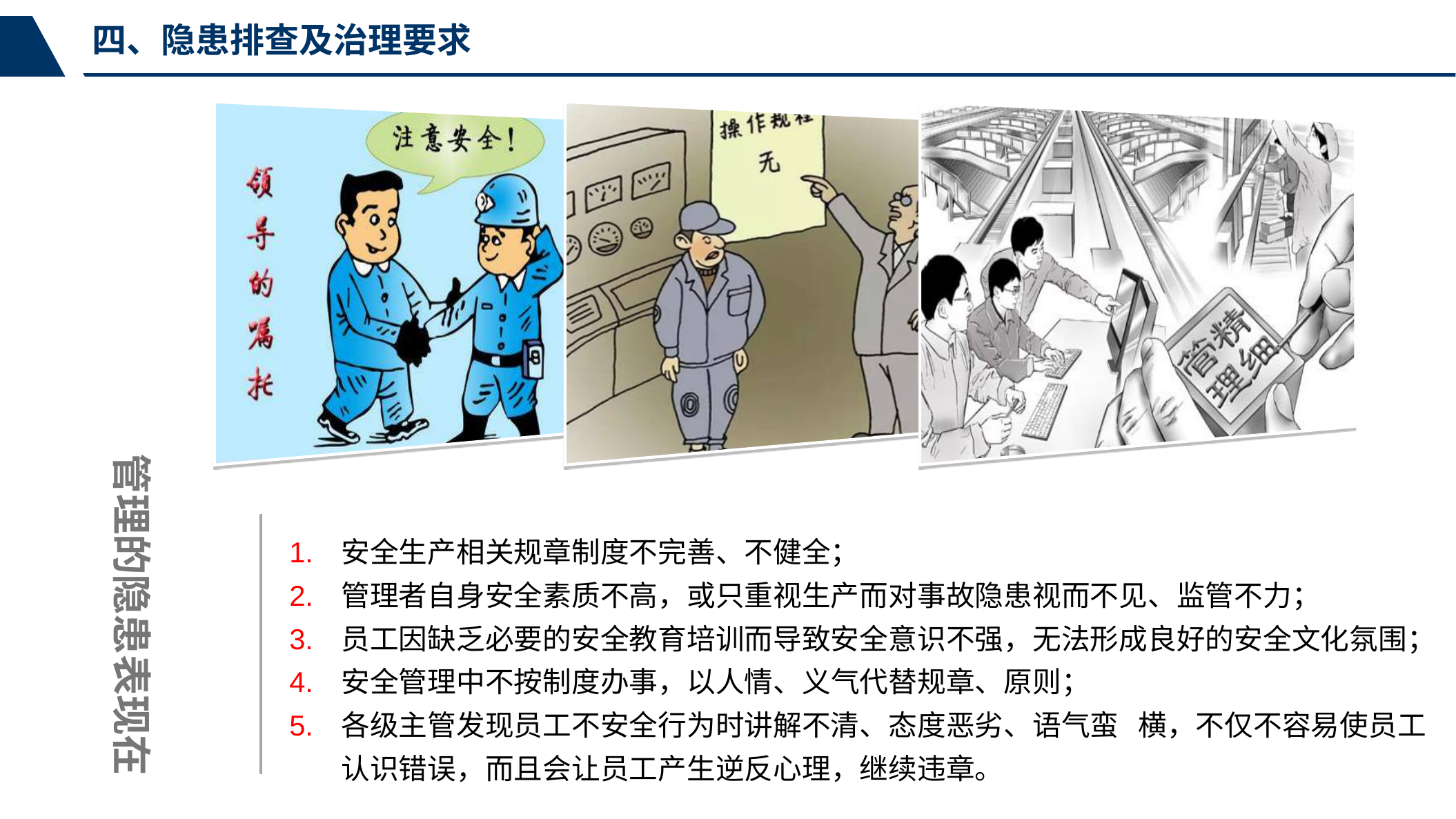

四、隐患排查及治理要求

管理的隐患表现在
安全生产相关规章制度不完善、不健全；
管理者自身安全素质不高，或只重视生产而对事故隐患视而不见、监管不力；
员工因缺乏必要的安全教育培训而导致安全意识不强，无法形成良好的安全文化氛围；
安全管理中不按制度办事，以人情、义气代替规章、原则；
各级主管发现员工不安全行为时讲解不清、态度恶劣、语气蛮   横，不仅不容易使员工认识错误，而且会让员工产生逆反心理，继续违章。